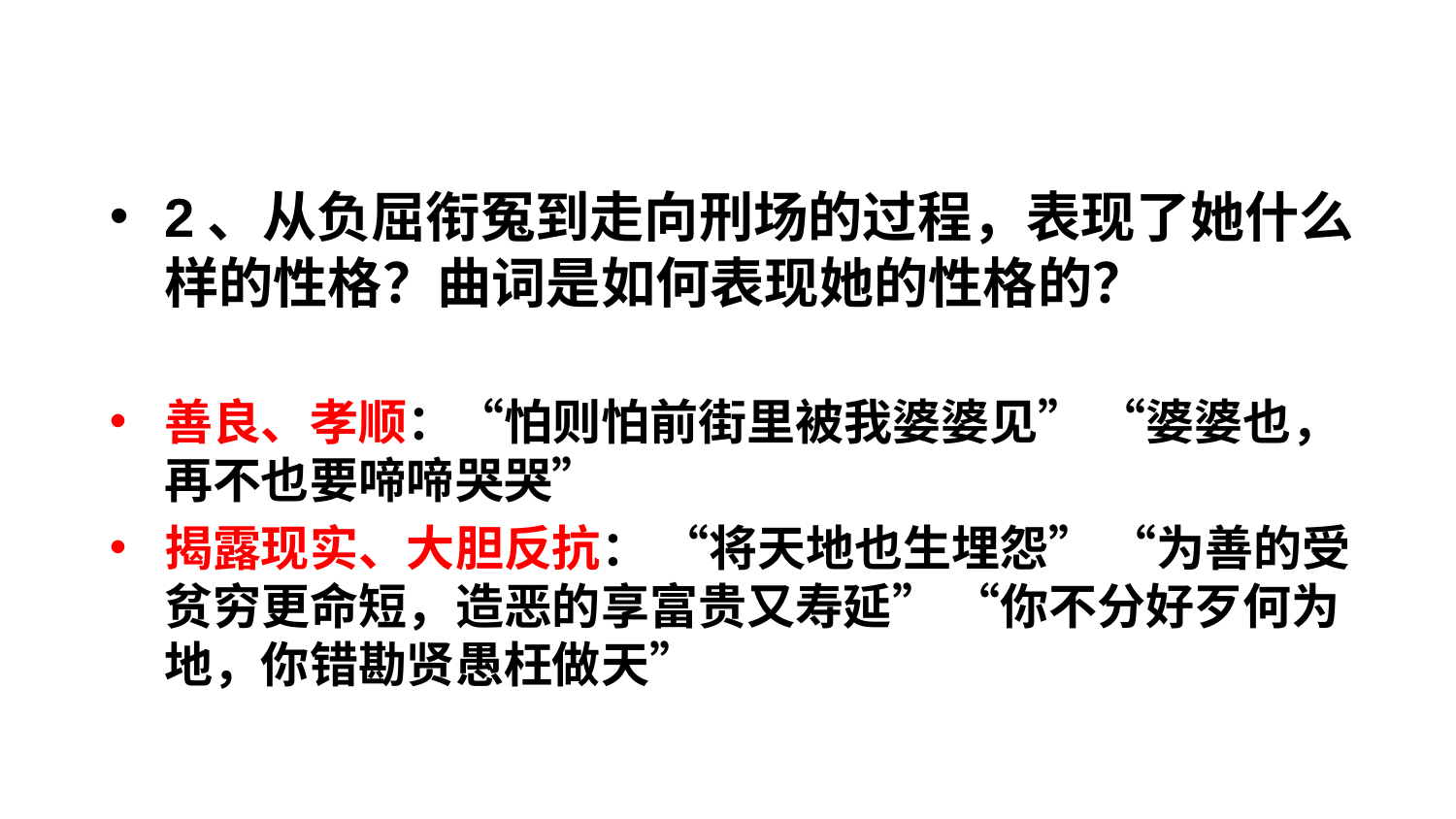

2、从负屈衔冤到走向刑场的过程，表现了她什么样的性格？曲词是如何表现她的性格的？

善良、孝顺：“怕则怕前街里被我婆婆见” “婆婆也，再不也要啼啼哭哭”
揭露现实、大胆反抗： “将天地也生埋怨” “为善的受贫穷更命短，造恶的享富贵又寿延” “你不分好歹何为地，你错勘贤愚枉做天”